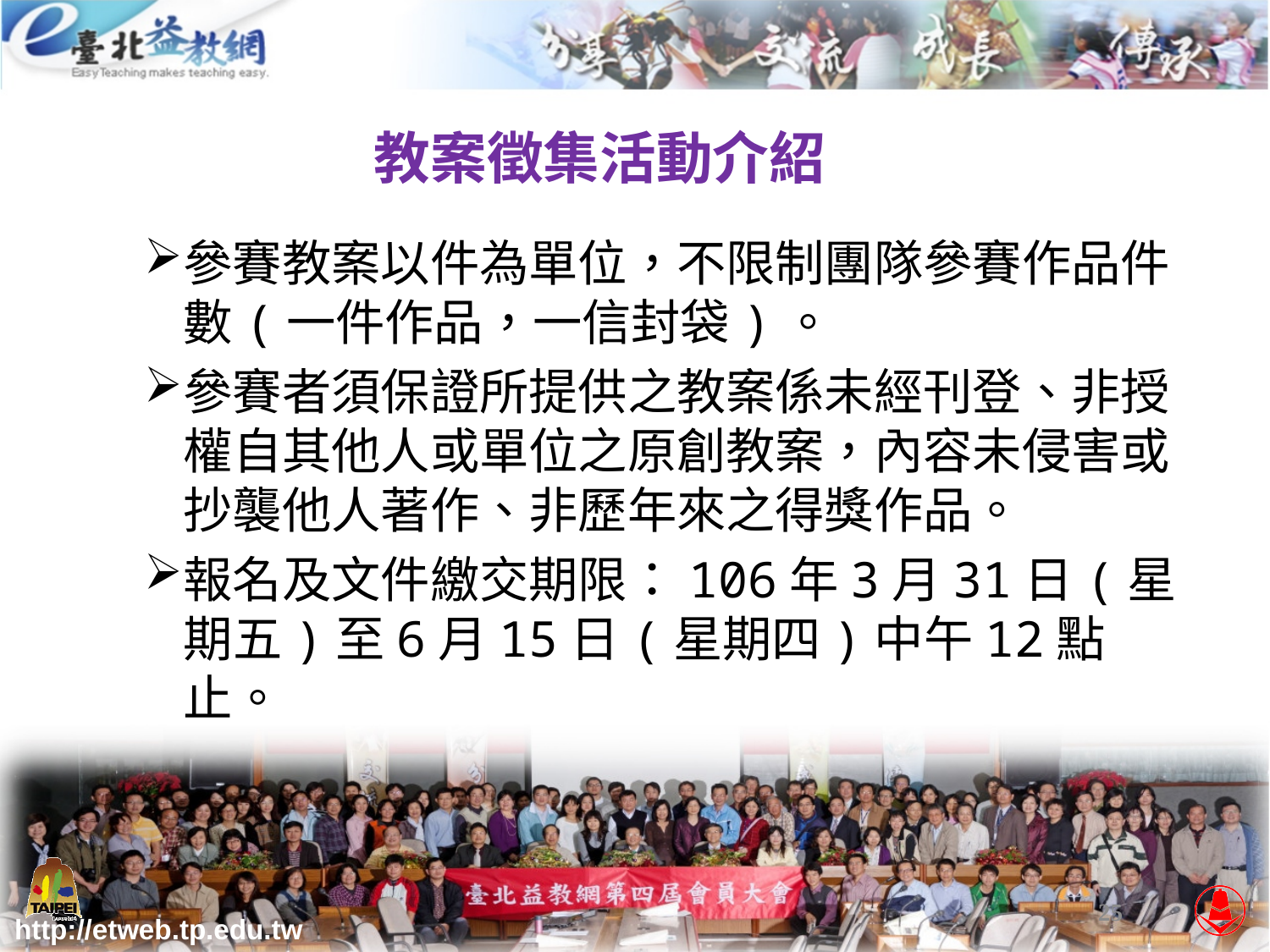

# 教案徵集活動介紹
參賽教案以件為單位，不限制團隊參賽作品件數(一件作品，一信封袋)。
參賽者須保證所提供之教案係未經刊登、非授權自其他人或單位之原創教案，內容未侵害或抄襲他人著作、非歷年來之得獎作品。
報名及文件繳交期限：106年3月31日(星期五)至6月15日(星期四)中午12點止。
25